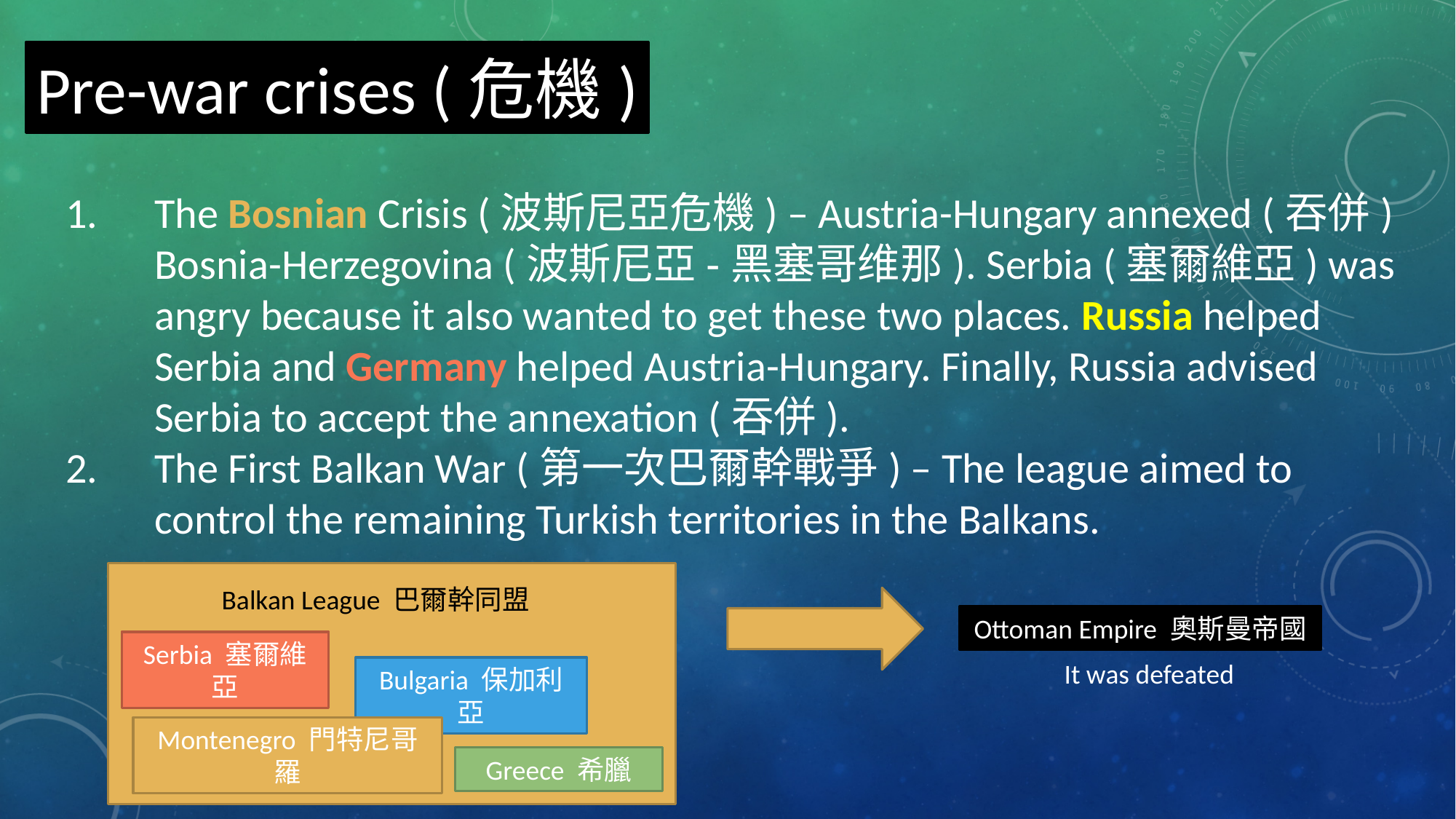

Pre-war crises (危機)
The Bosnian Crisis (波斯尼亞危機) – Austria-Hungary annexed (吞併) Bosnia-Herzegovina (波斯尼亞-黑塞哥维那). Serbia (塞爾維亞) was angry because it also wanted to get these two places. Russia helped Serbia and Germany helped Austria-Hungary. Finally, Russia advised Serbia to accept the annexation (吞併).
The First Balkan War (第一次巴爾幹戰爭) – The league aimed to control the remaining Turkish territories in the Balkans.

Balkan League 巴爾幹同盟

Ottoman Empire 奧斯曼帝國
Serbia 塞爾維亞
It was defeated
Bulgaria 保加利亞
Montenegro 門特尼哥羅
Greece 希臘